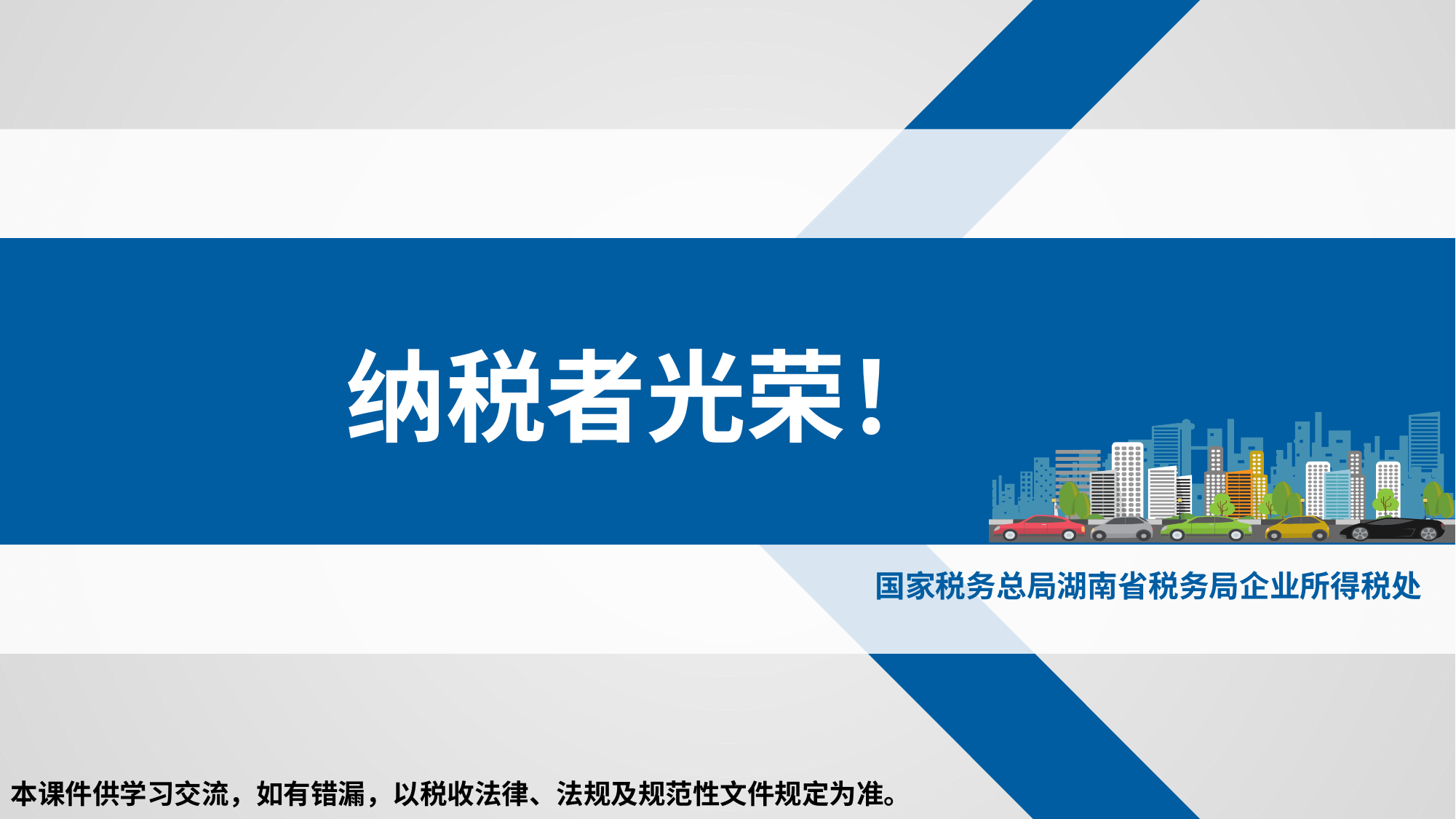

纳税者光荣！

国家税务总局湖南省税务局企业所得税处
本课件供学习交流，如有错漏，以税收法律、法规及规范性文件规定为准。